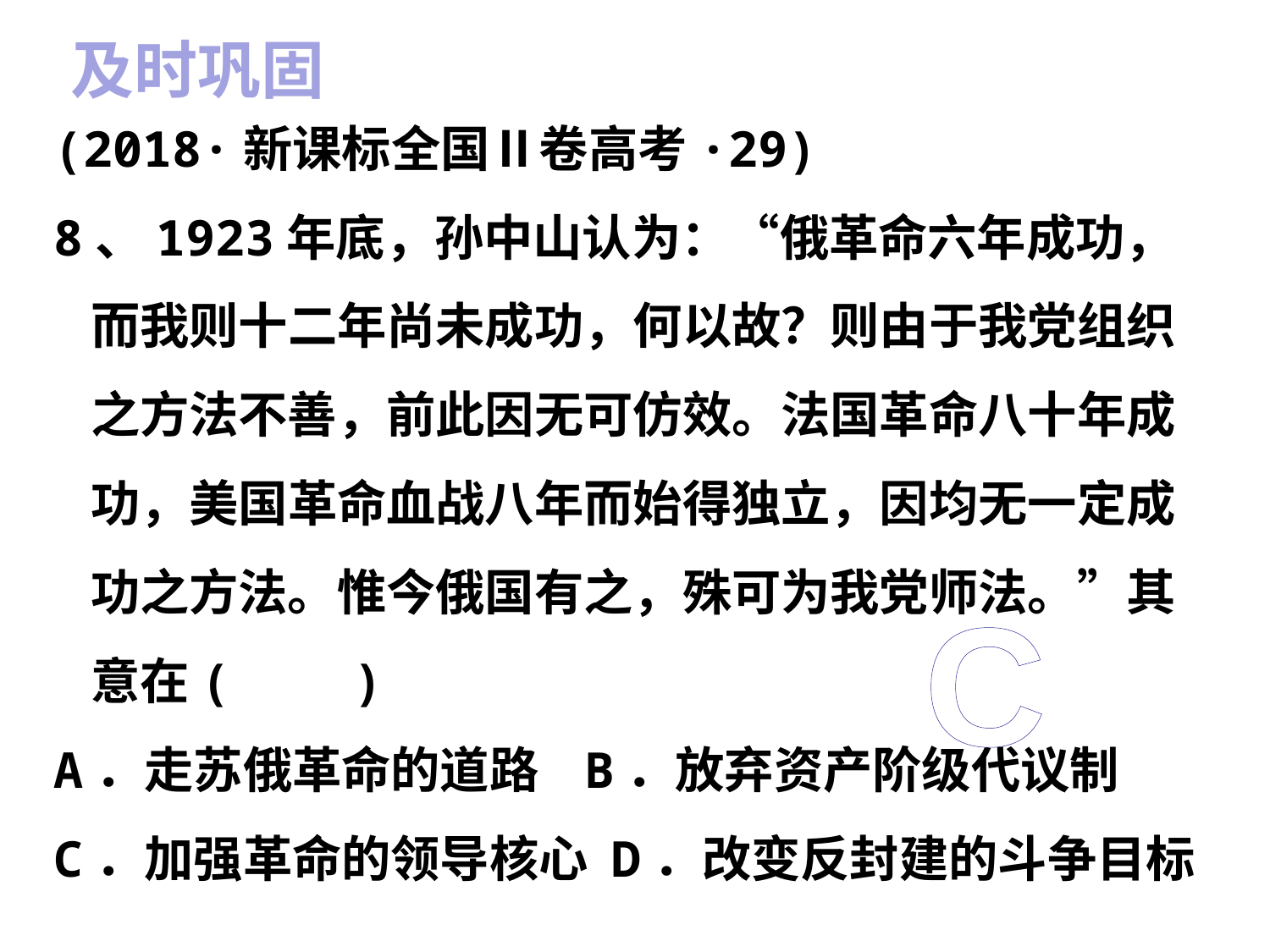

及时巩固
(2018·新课标全国Ⅱ卷高考·29)
8、1923年底，孙中山认为：“俄革命六年成功，而我则十二年尚未成功，何以故？则由于我党组织之方法不善，前此因无可仿效。法国革命八十年成功，美国革命血战八年而始得独立，因均无一定成功之方法。惟今俄国有之，殊可为我党师法。”其意在(　　)A．走苏俄革命的道路   B．放弃资产阶级代议制C．加强革命的领导核心 D．改变反封建的斗争目标
C